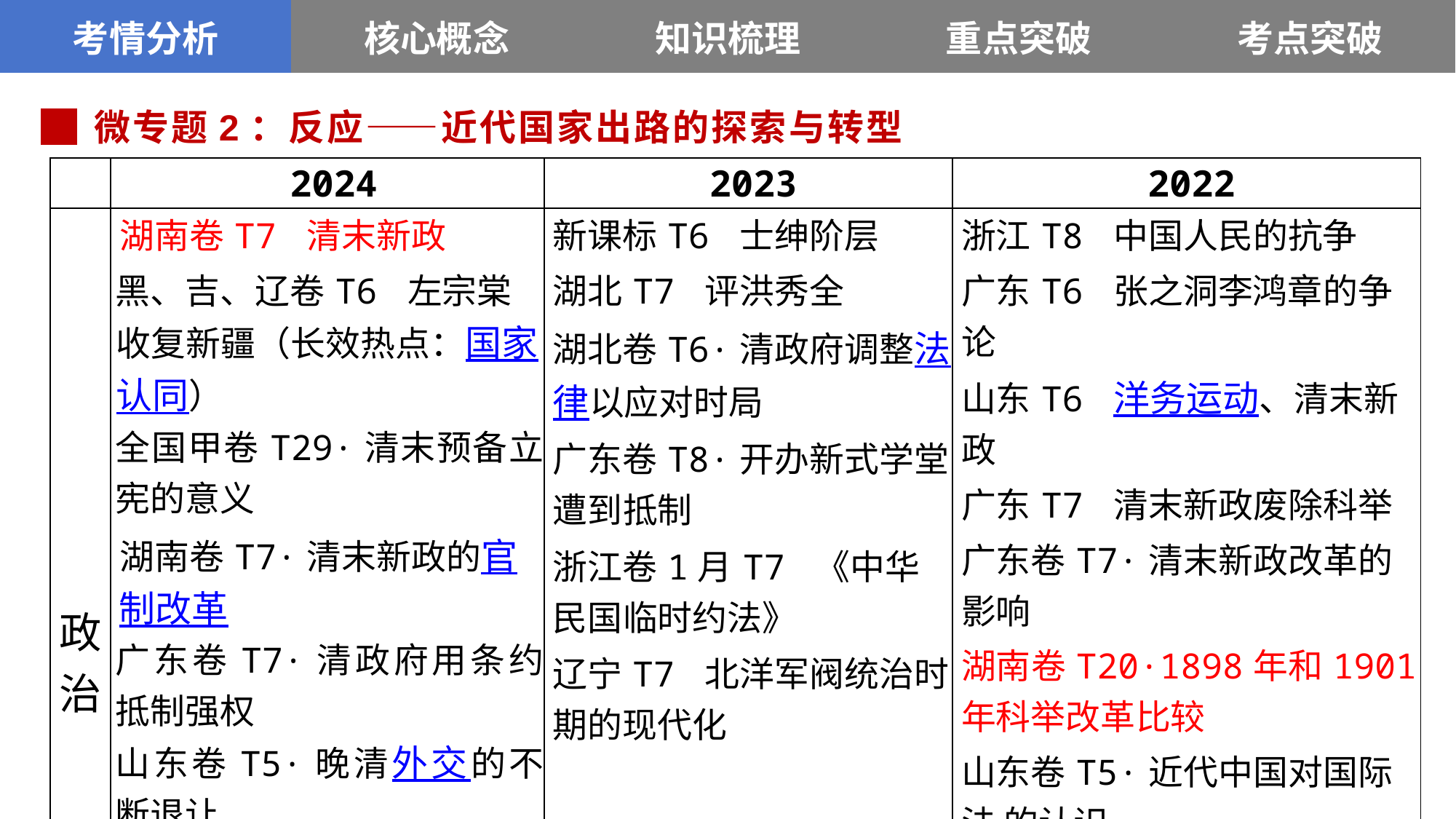

| 考情分析 | 核心概念 | 知识梳理 | 重点突破 | 考点突破 |
| --- | --- | --- | --- | --- |
█ 微专题2：反应——近代国家出路的探索与转型
|  | 2024 | 2023 | 2022 |
| --- | --- | --- | --- |
| 政治 | 湖南卷T7 清末新政 黑、吉、辽卷T6 左宗棠收复新疆（长效热点：国家认同） 全国甲卷T29·清末预备立宪的意义 湖南卷T7·清末新政的官 制改革 广东卷T7·清政府用条约抵制强权 山东卷T5·晚清外交的不断退让 甘肃卷T7 袁世凯复辟帝制 广东卷T8 辛亥革命的评价 | 新课标T6 士绅阶层 湖北T7 评洪秀全 湖北卷T6·清政府调整法律以应对时局 广东卷T8·开办新式学堂遭到抵制 浙江卷1月T7 《中华民国临时约法》 辽宁T7 北洋军阀统治时期的现代化 | 浙江T8 中国人民的抗争 广东T6 张之洞李鸿章的争论 山东T6 洋务运动、清末新政 广东T7 清末新政废除科举 广东卷T7·清末新政改革的影响 湖南卷T20·1898年和1901年科举改革比较 山东卷T5·近代中国对国际法 的认识 北京T7 辛亥革命的历史意义 湖南T8 武汉与辛亥革命 全国甲卷T24 辛亥革命的影响 |